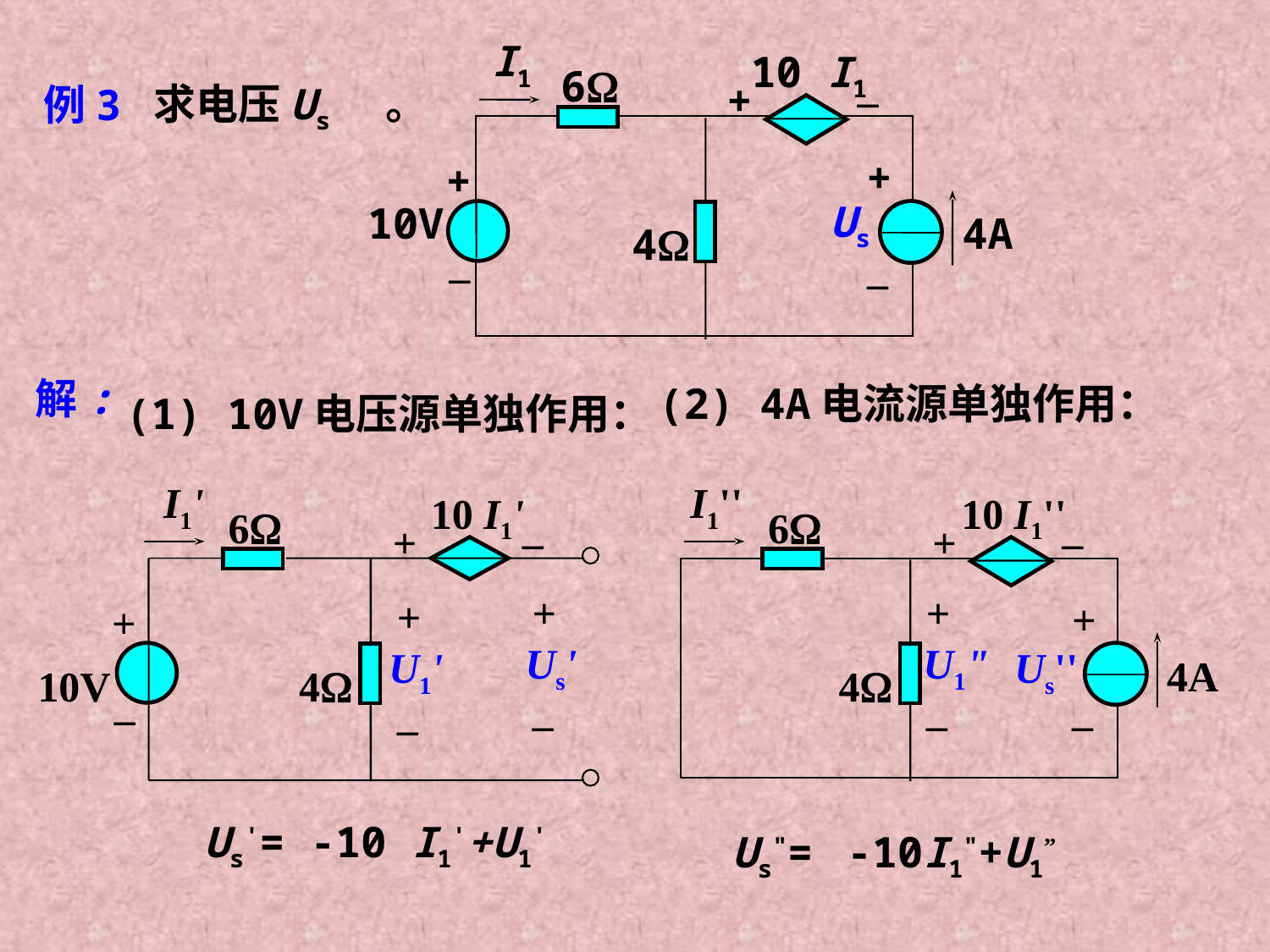

I1
10 I1
6Ω
+
–

+
+
10V

Us

4A
4Ω

–
–
例3
求电压Us   。
解:
(2) 4A电流源单独作用：
(1) 10V电压源单独作用：
I1'
10 I1'
6Ω
+
–

+
Us'
–

+
U1'
–
+

4Ω
10V

–

I1''
10 I1''
6Ω
+
–

+

Us''

4A
4Ω

–
+
U1"
–
Us'= -10 I1'+U1'
Us"= -10I1"+U1”